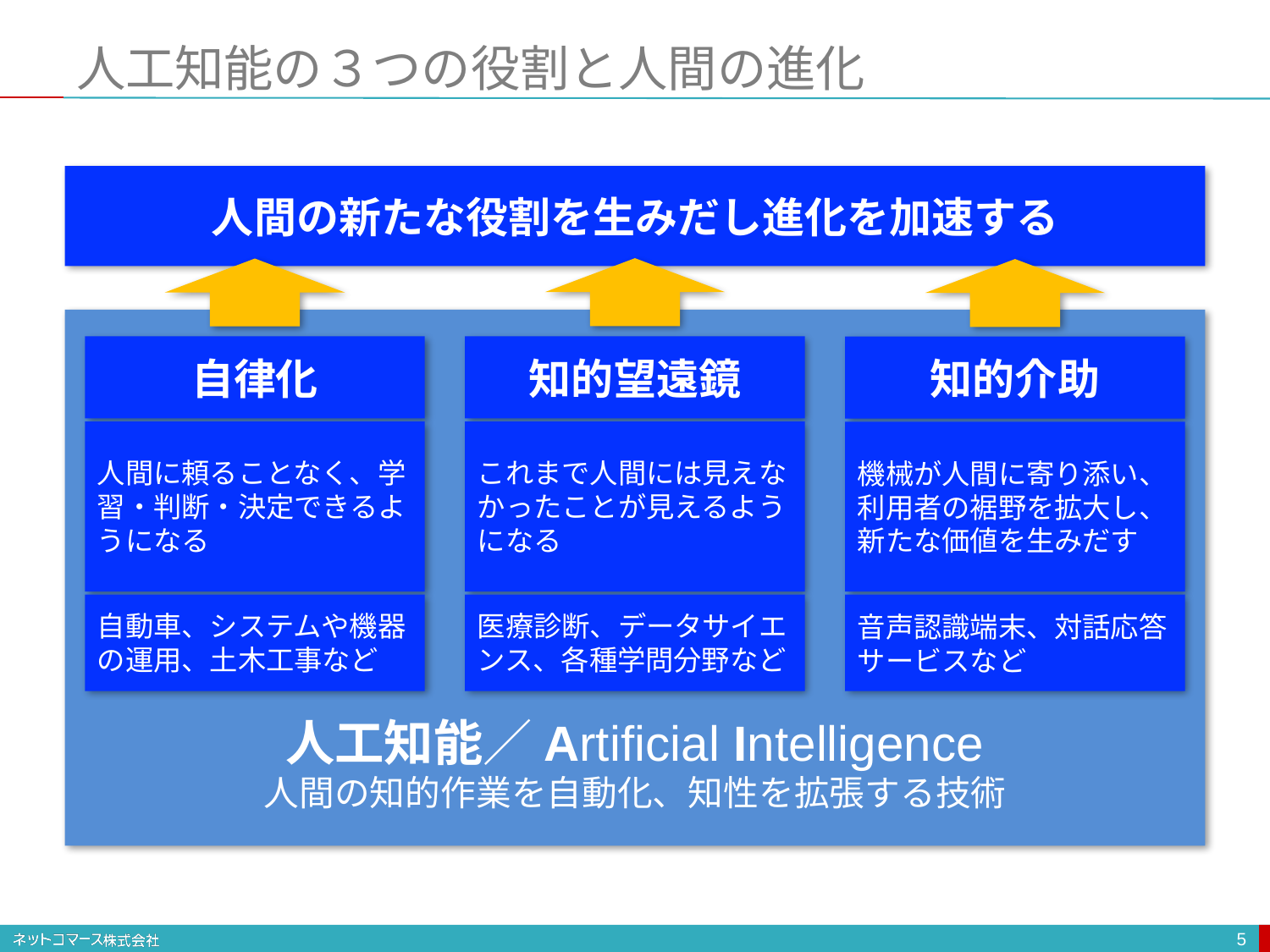

# 人工知能の３つの役割と人間の進化
人間の新たな役割を生みだし進化を加速する

自律化
知的望遠鏡
知的介助
人間に頼ることなく、学習・判断・決定できるようになる
これまで人間には見えなかったことが見えるようになる
機械が人間に寄り添い、利用者の裾野を拡大し、新たな価値を生みだす
自動車、システムや機器の運用、土木工事など
医療診断、データサイエンス、各種学問分野など
音声認識端末、対話応答サービスなど
人工知能／Artificial Intelligence
人間の知的作業を自動化、知性を拡張する技術
5